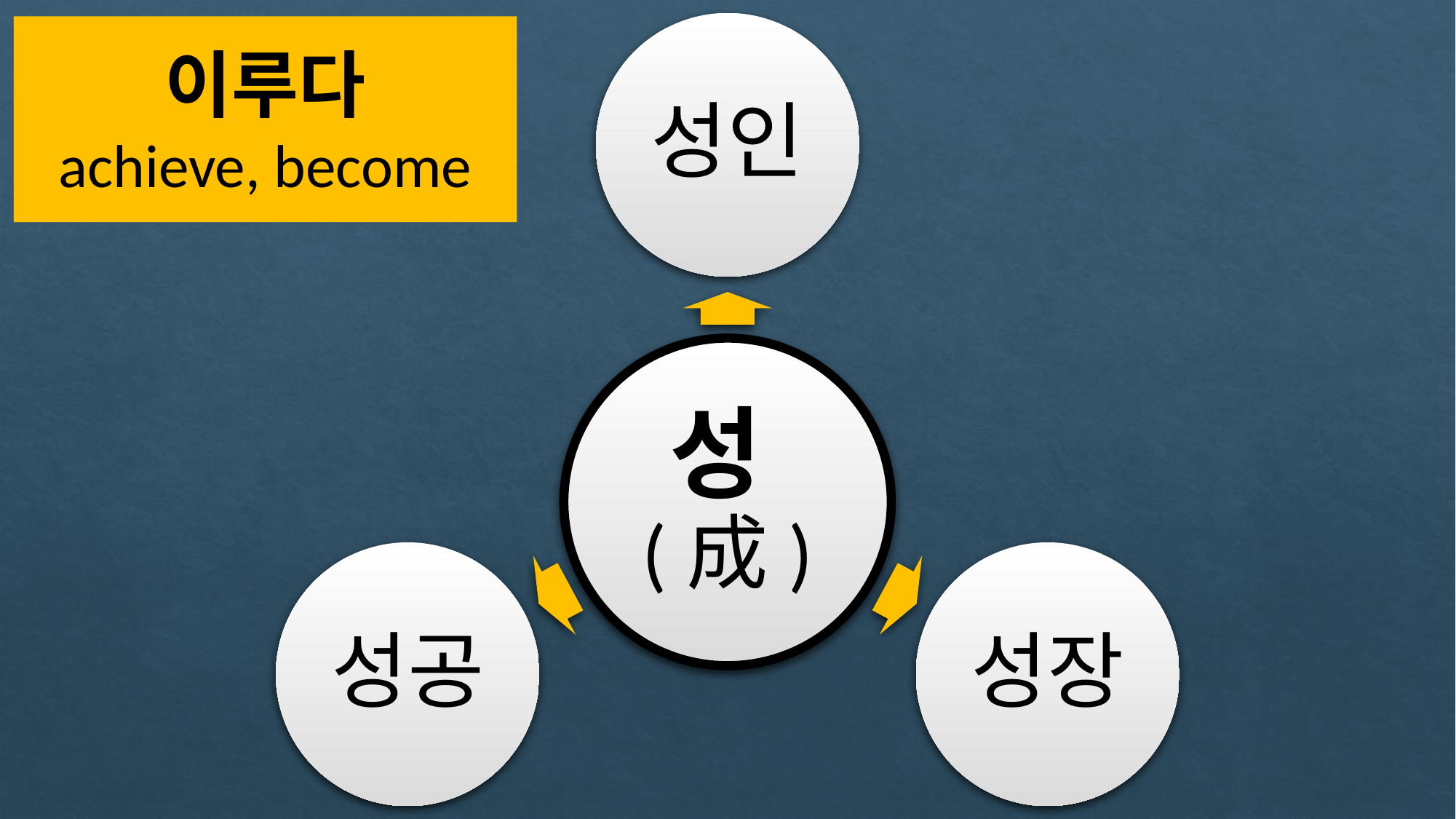

성(成)

성인

성장

성공
이루다
achieve, become